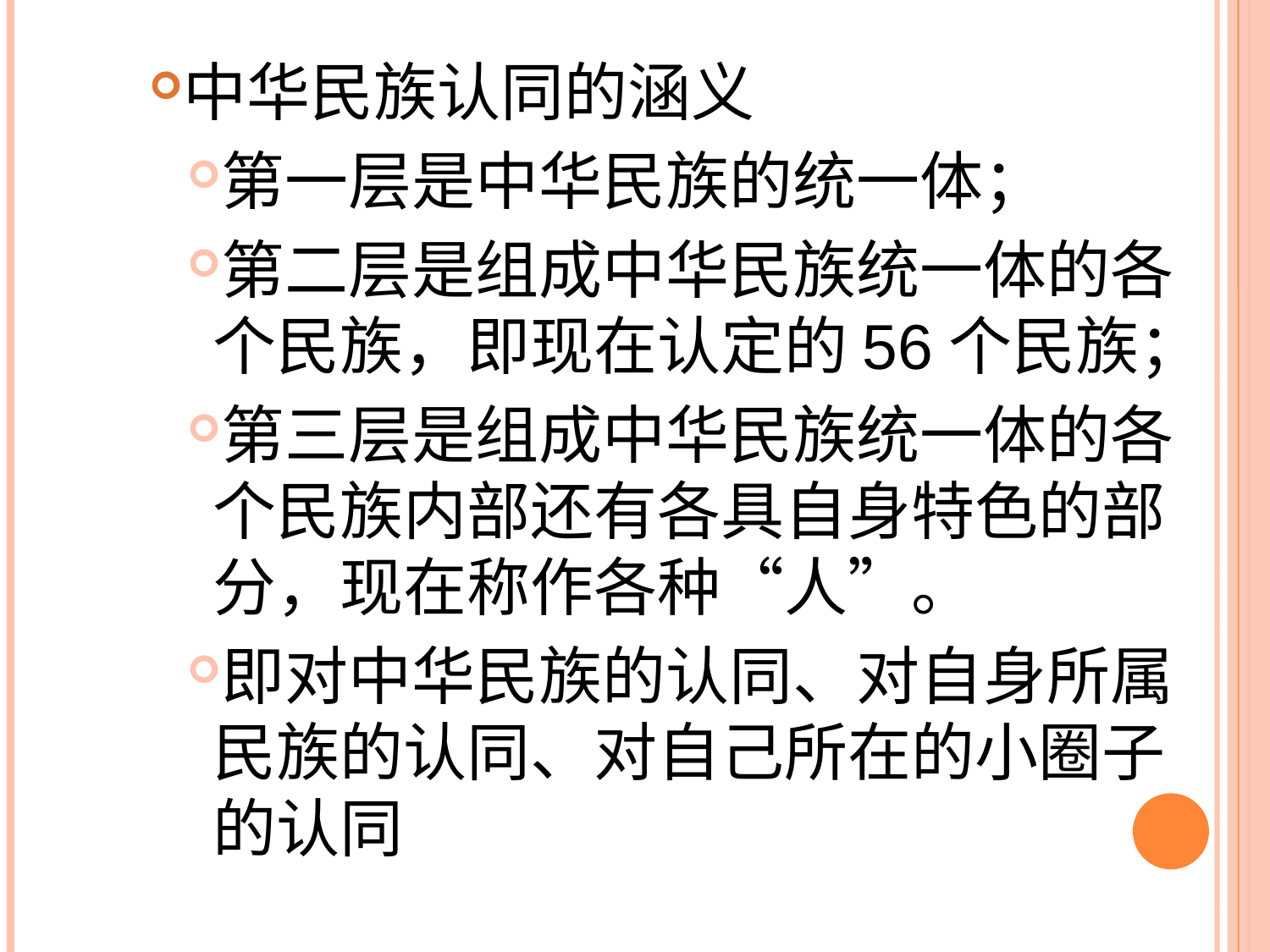

中华民族认同的涵义
第一层是中华民族的统一体；
第二层是组成中华民族统一体的各个民族，即现在认定的56个民族；
第三层是组成中华民族统一体的各个民族内部还有各具自身特色的部分，现在称作各种“人”。
即对中华民族的认同、对自身所属民族的认同、对自己所在的小圈子的认同